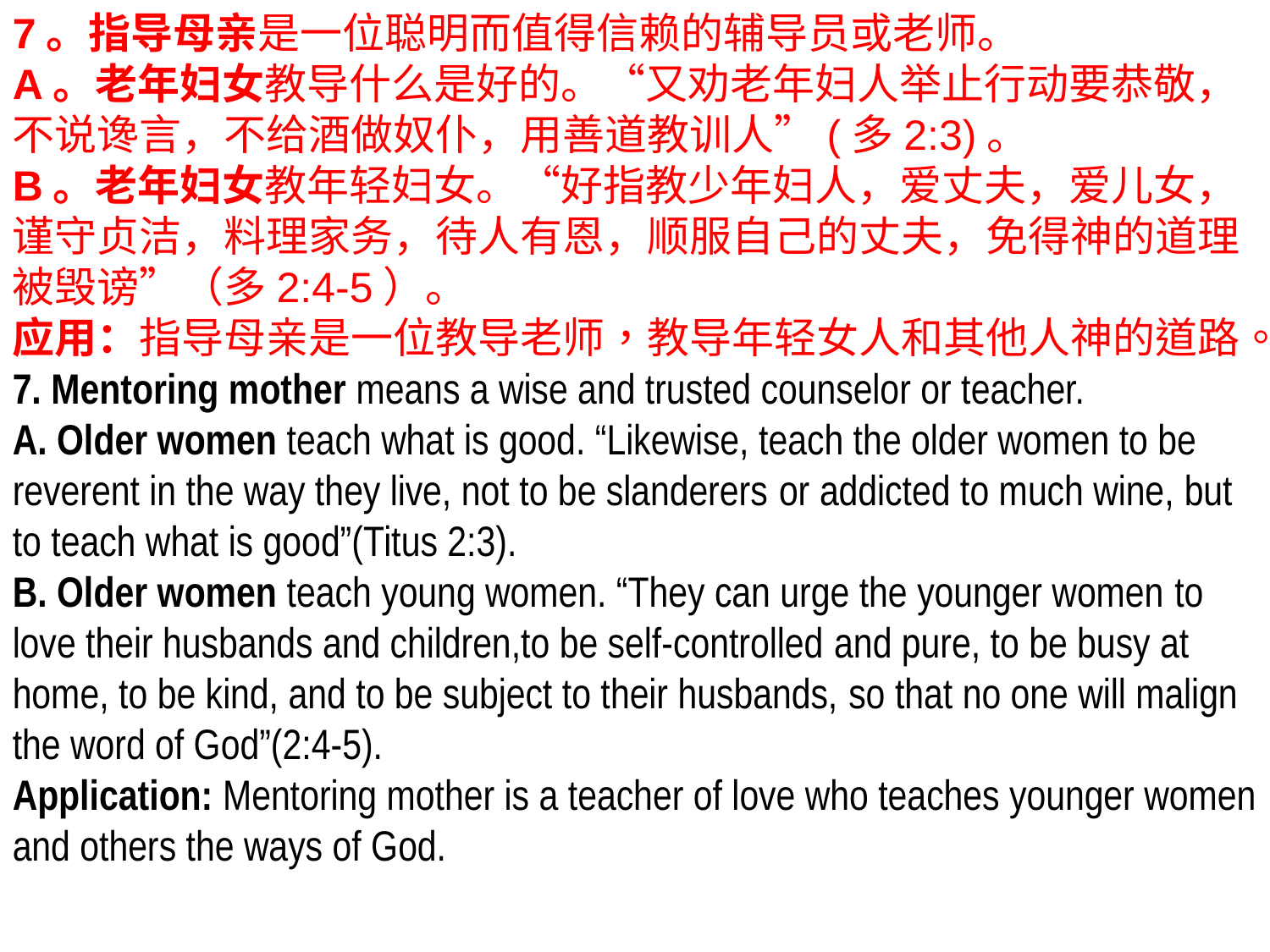

7。指导母亲是一位聪明而值得信赖的辅导员或老师。
A。老年妇女教导什么是好的。“又劝老年妇人举止行动要恭敬，不说谗言，不给酒做奴仆，用善道教训人”(多2:3)。
B。老年妇女教年轻妇女。“好指教少年妇人，爱丈夫，爱儿女，谨守贞洁，料理家务，待人有恩，顺服自己的丈夫，免得神的道理被毁谤”（多2:4-5）。
应用：指导母亲是一位教导老师，教导年轻女人和其他人神的道路。
7. Mentoring mother means a wise and trusted counselor or teacher.
A. Older women teach what is good. “Likewise, teach the older women to be reverent in the way they live, not to be slanderers or addicted to much wine, but to teach what is good”(Titus 2:3).
B. Older women teach young women. “They can urge the younger women to love their husbands and children,to be self-controlled and pure, to be busy at home, to be kind, and to be subject to their husbands, so that no one will malign the word of God”(2:4-5).
Application: Mentoring mother is a teacher of love who teaches younger women and others the ways of God.